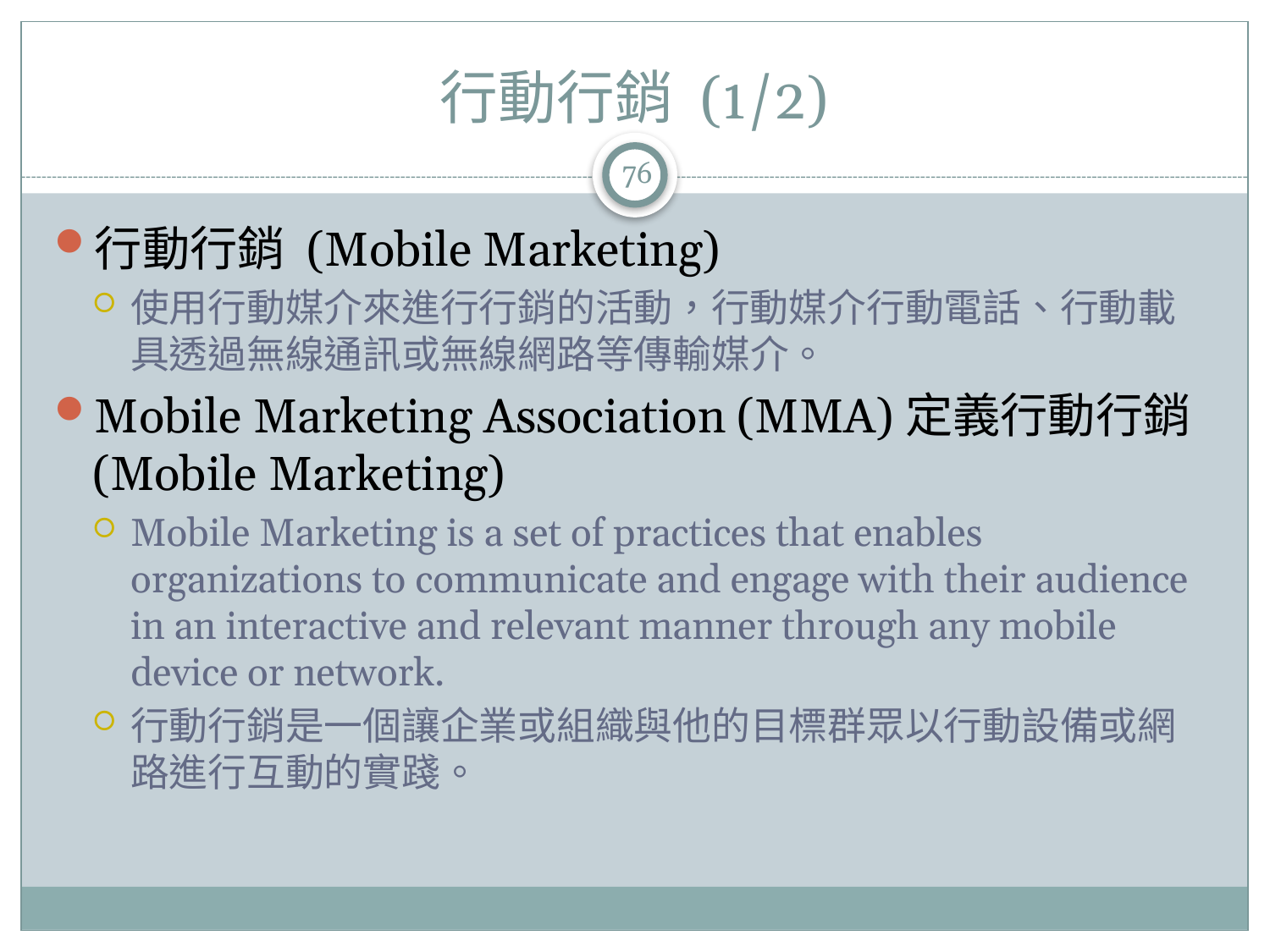

# 行動行銷 (1/2)
76
行動行銷 (Mobile Marketing)
使用行動媒介來進行行銷的活動，行動媒介行動電話、行動載具透過無線通訊或無線網路等傳輸媒介。
Mobile Marketing Association (MMA)定義行動行銷 (Mobile Marketing)
Mobile Marketing is a set of practices that enables organizations to communicate and engage with their audience in an interactive and relevant manner through any mobile device or network.
行動行銷是一個讓企業或組織與他的目標群眾以行動設備或網路進行互動的實踐。